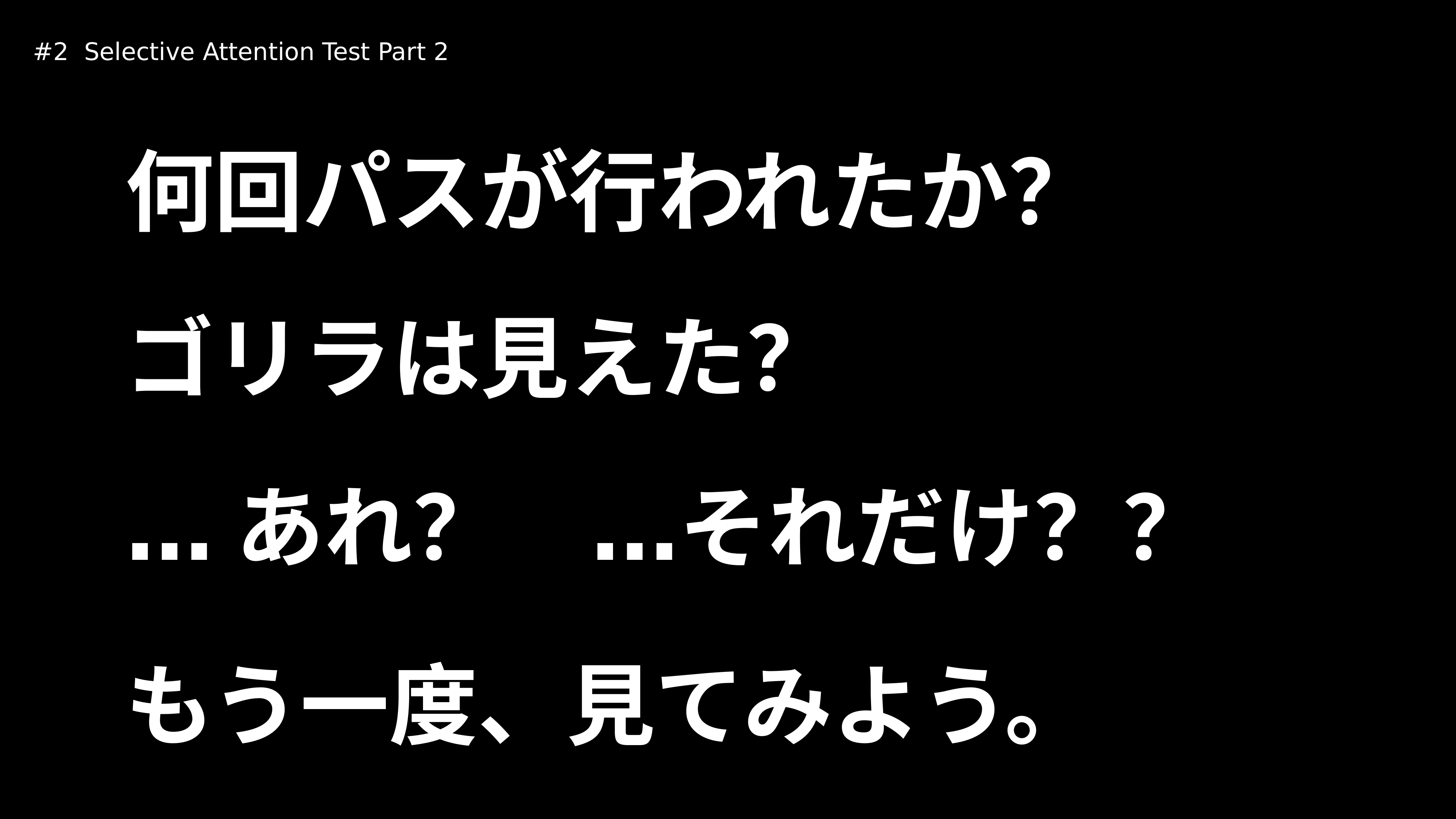

| #2 Selective Attention Test Part 2 |  |
| --- | --- |
何回パスが行われたか？
ゴリラは見えた？
…あれ？　…それだけ？？
もう一度、見てみよう。